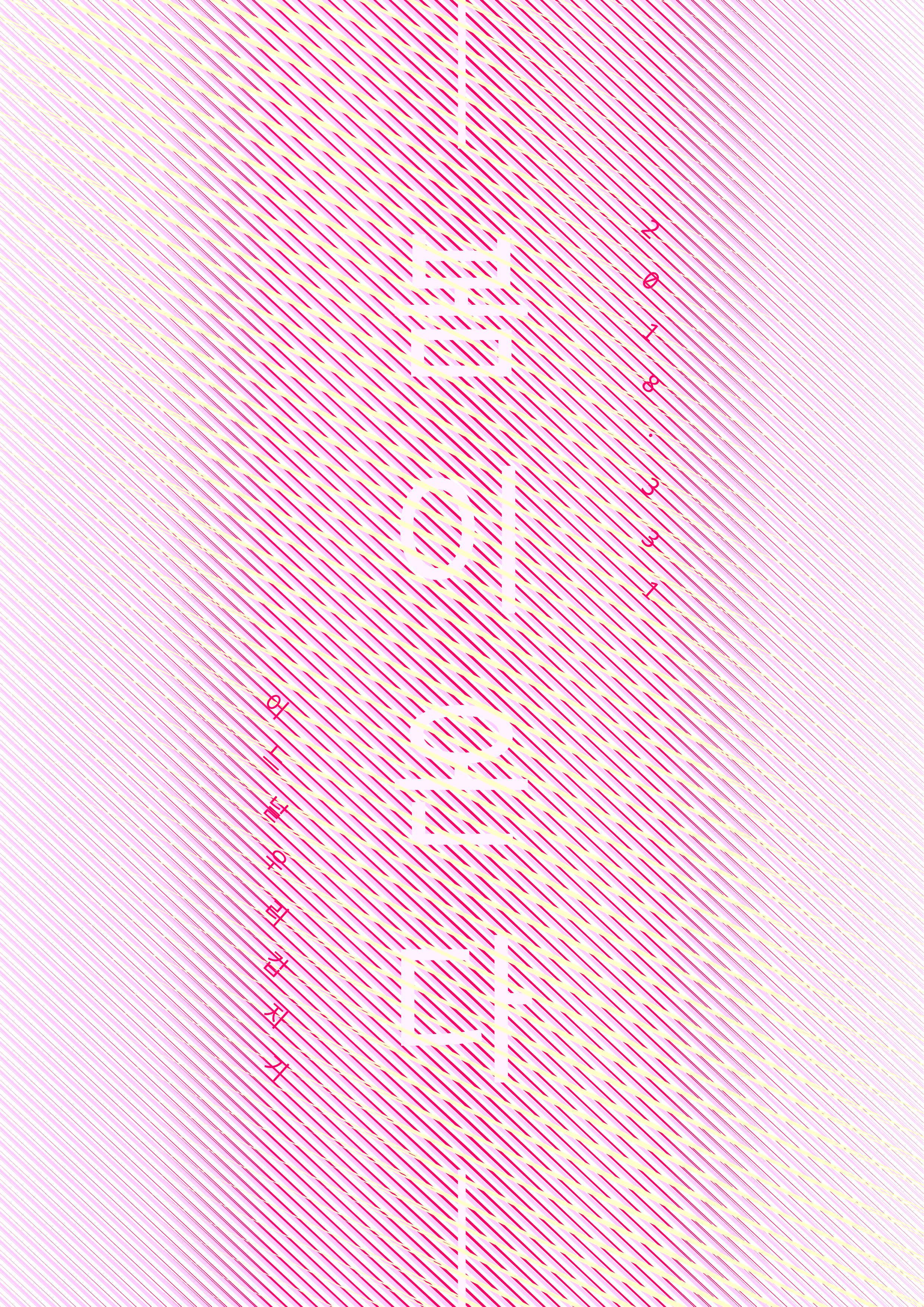

｜
봄
이
온
다
｜
2
0
1
8
·
3
3
1
어
느
날
우
리
갑
자
기